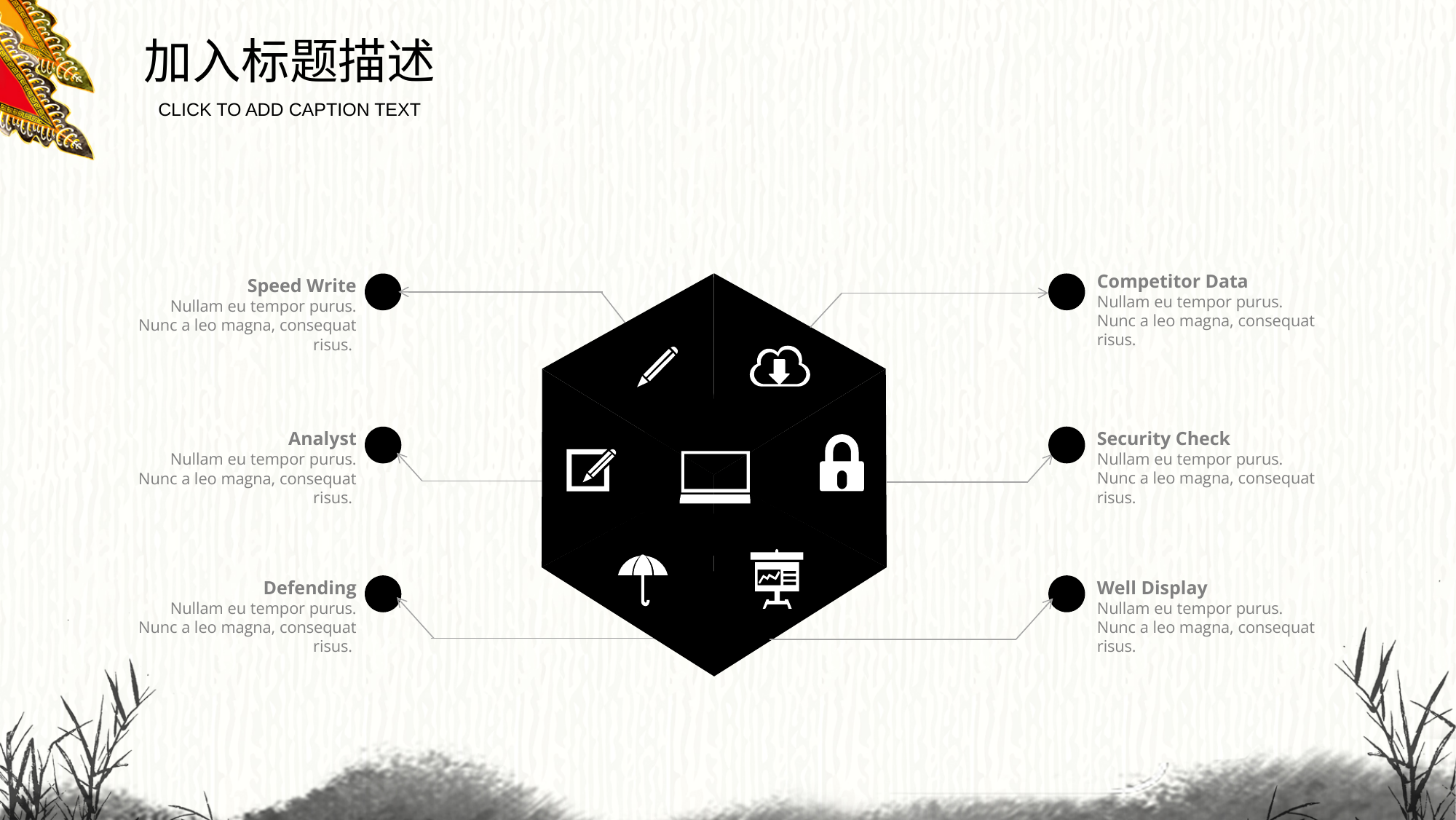

加入标题描述
CLICK TO ADD CAPTION TEXT
Competitor Data
Nullam eu tempor purus. Nunc a leo magna, consequat risus.
Speed Write
Nullam eu tempor purus. Nunc a leo magna, consequat risus.

Security Check
Nullam eu tempor purus. Nunc a leo magna, consequat risus.
Analyst
Nullam eu tempor purus. Nunc a leo magna, consequat risus.

Well Display
Nullam eu tempor purus. Nunc a leo magna, consequat risus.
Defending
Nullam eu tempor purus. Nunc a leo magna, consequat risus.